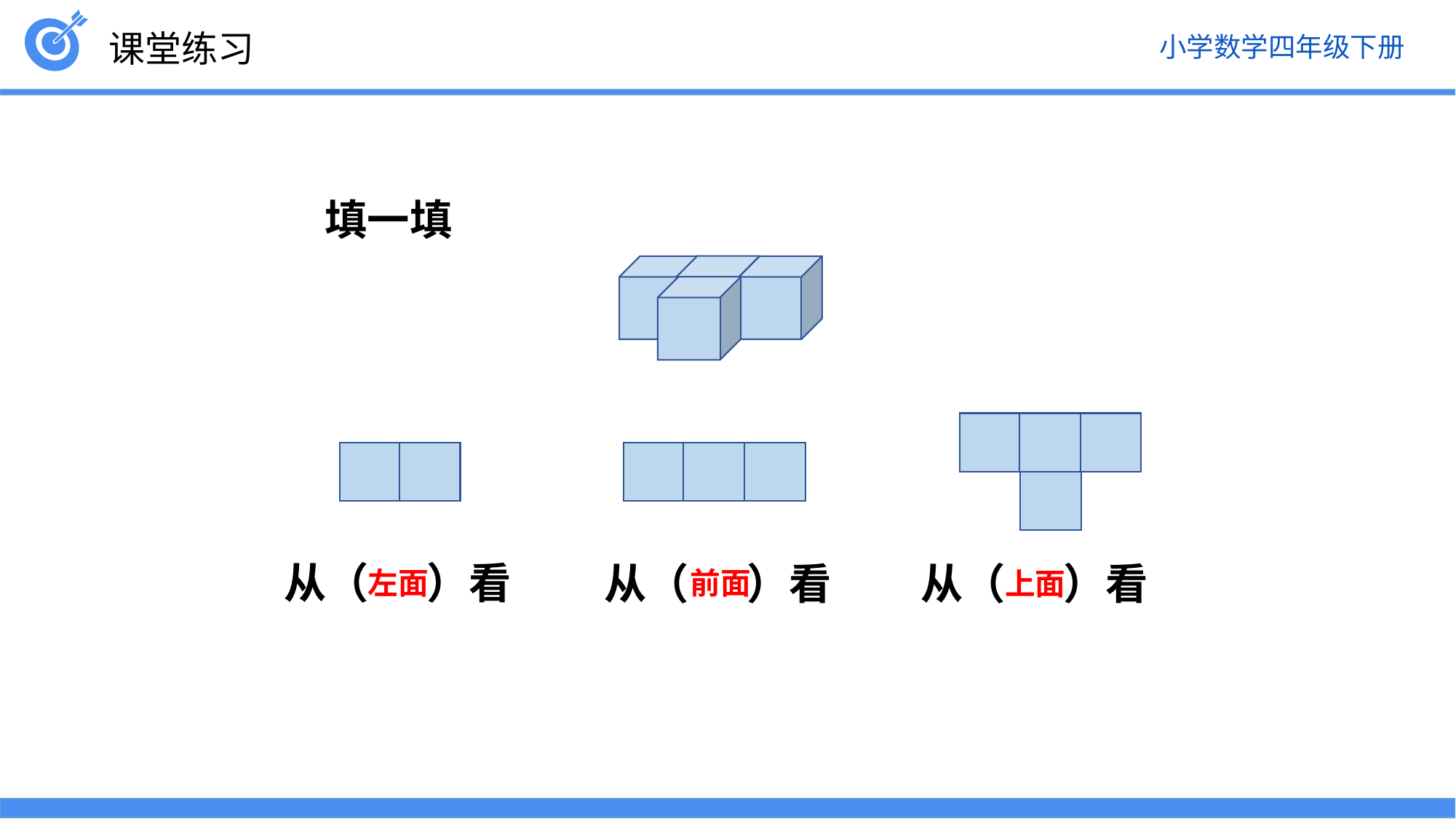

课堂练习
填一填

从（      ）看
从（      ）看
从（      ）看
前面
左面
上面